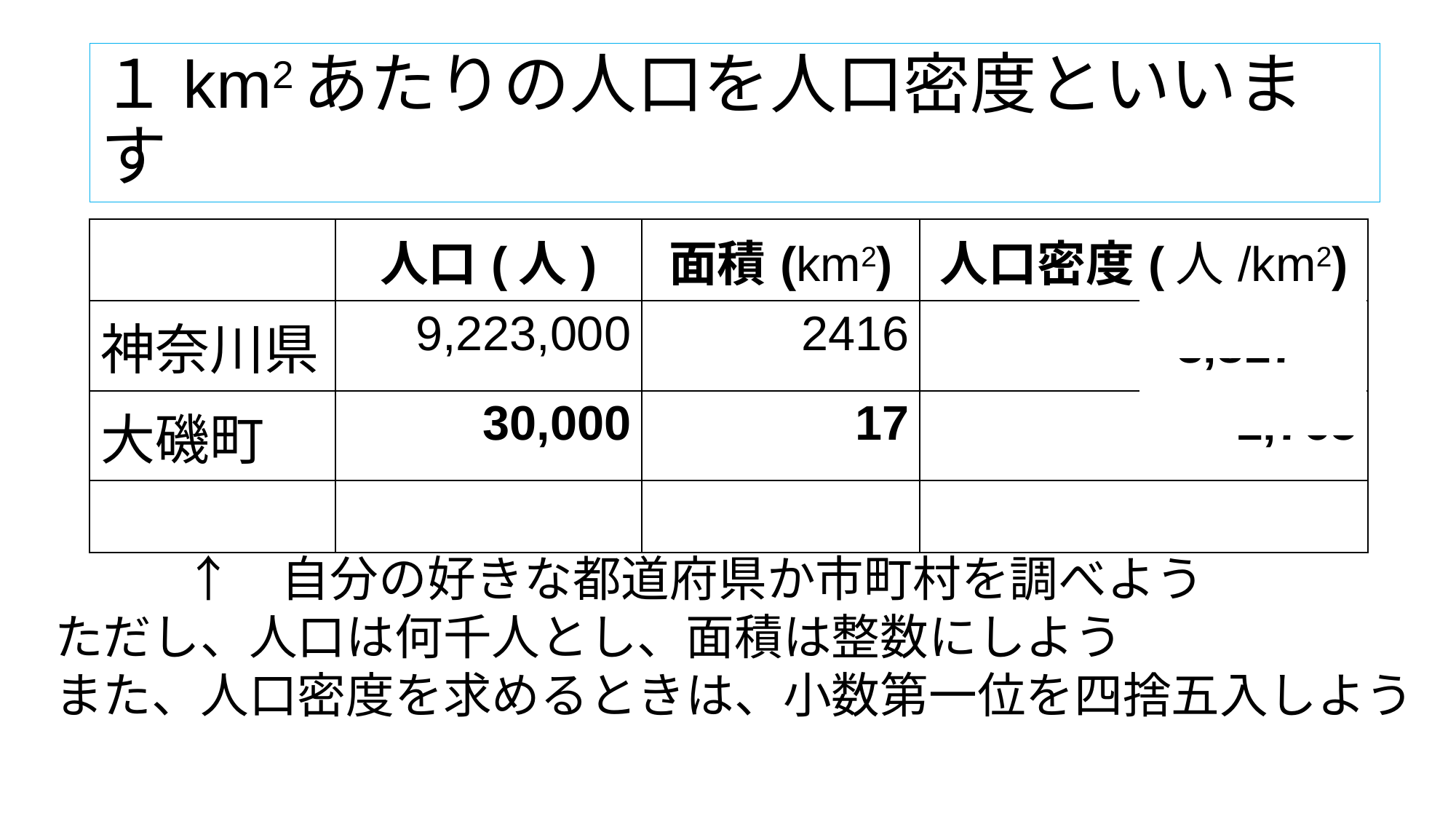

# １km2あたりの人口を人口密度といいます
|  | 人口(人) | 面積(km2) | 人口密度(人/km2) |
| --- | --- | --- | --- |
| 神奈川県 | 9,223,000 | 2416 | 3,817 |
| 大磯町 | 30,000 | 17 | 1,765 |
|  |  |  |  |

　　   ↑　自分の好きな都道府県か市町村を調べよう
ただし、人口は何千人とし、面積は整数にしよう
また、人口密度を求めるときは、小数第一位を四捨五入しよう